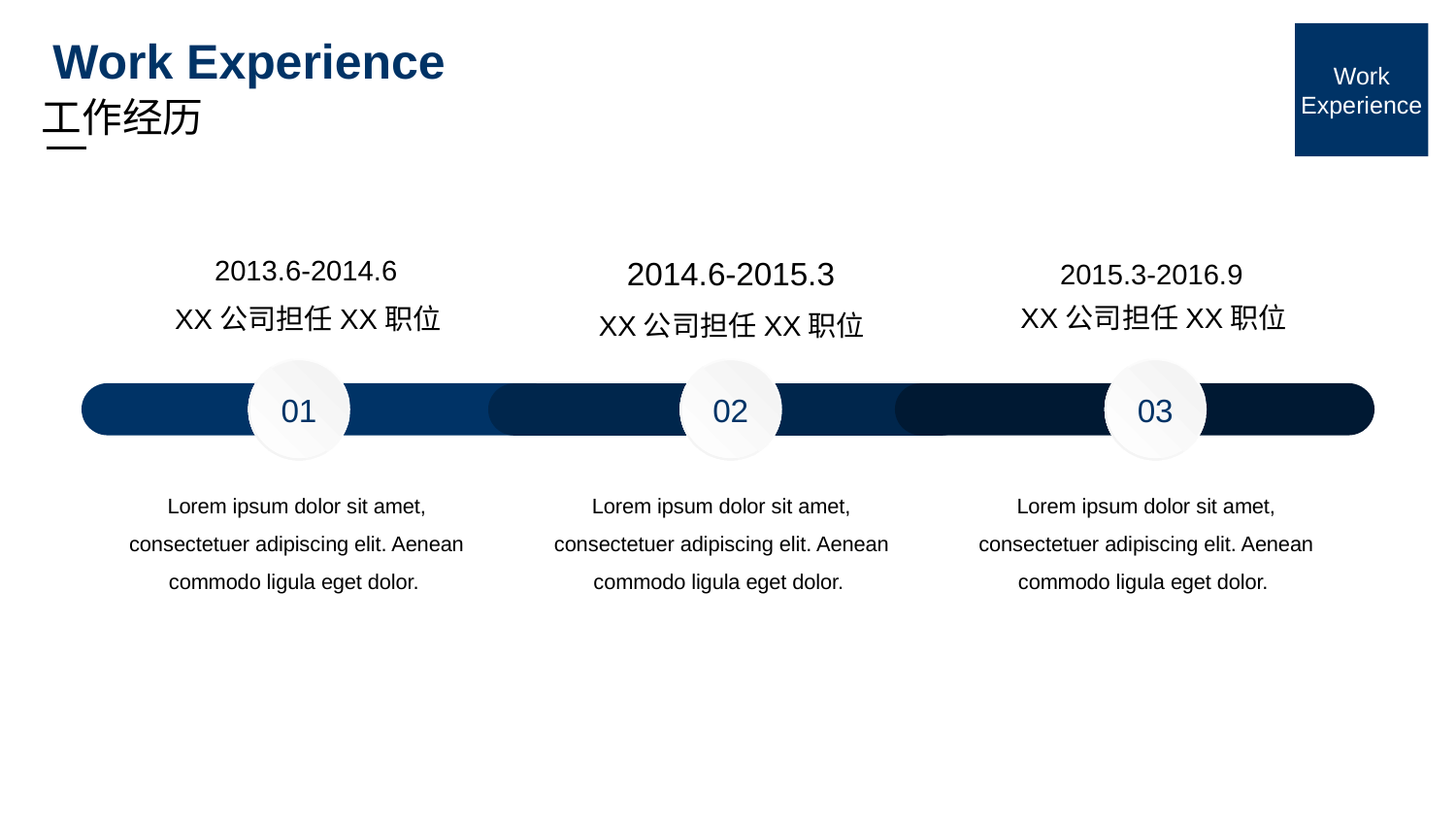

Work Experience

Work Experience
工作经历
2013.6-2014.6
2014.6-2015.3
2015.3-2016.9
XX公司担任XX职位
XX公司担任XX职位
XX公司担任XX职位

01

02

03

Lorem ipsum dolor sit amet, consectetuer adipiscing elit. Aenean commodo ligula eget dolor.
Lorem ipsum dolor sit amet, consectetuer adipiscing elit. Aenean commodo ligula eget dolor.
Lorem ipsum dolor sit amet, consectetuer adipiscing elit. Aenean commodo ligula eget dolor.